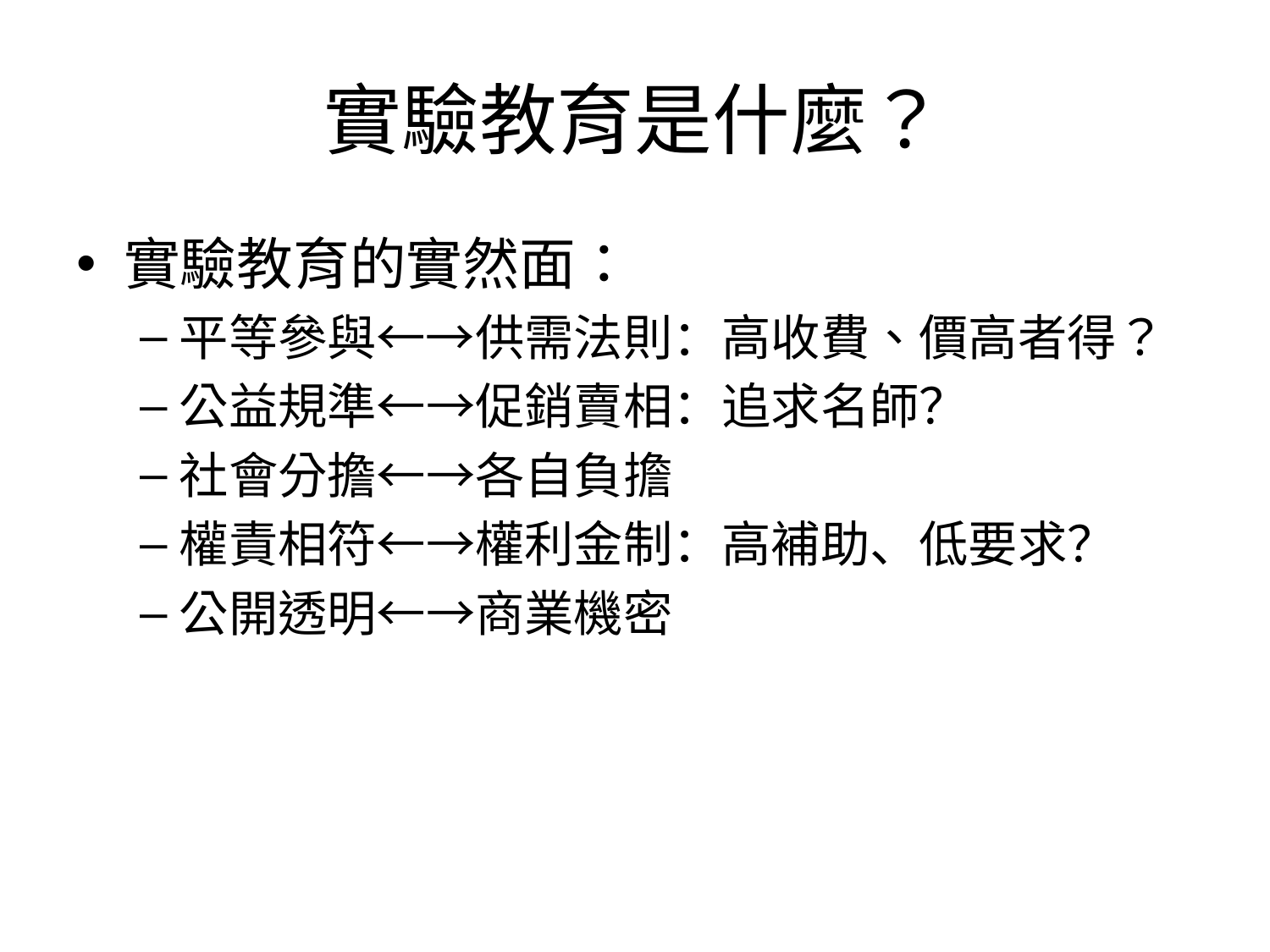

# 實驗教育是什麼？
實驗教育的實然面：
平等參與←→供需法則：高收費、價高者得？
公益規準←→促銷賣相：追求名師？
社會分擔←→各自負擔
權責相符←→權利金制：高補助、低要求？
公開透明←→商業機密